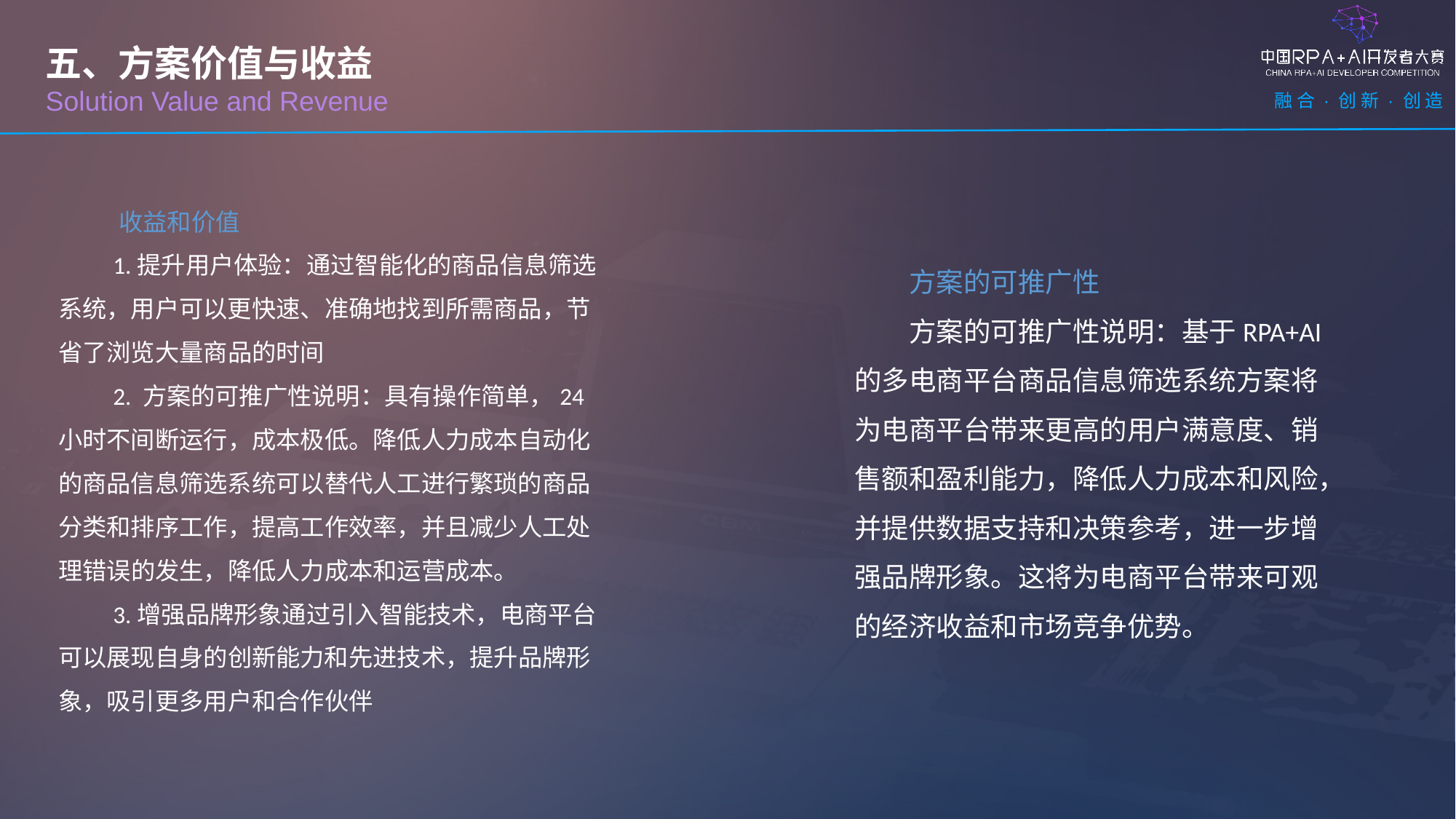

五、方案价值与收益
Solution Value and Revenue
          收益和价值
1.提升用户体验：通过智能化的商品信息筛选系统，用户可以更快速、准确地找到所需商品，节省了浏览大量商品的时间
2. 方案的可推广性说明：具有操作简单，24小时不间断运行，成本极低。降低人力成本自动化的商品信息筛选系统可以替代人工进行繁琐的商品分类和排序工作，提高工作效率，并且减少人工处理错误的发生，降低人力成本和运营成本。
3.增强品牌形象通过引入智能技术，电商平台可以展现自身的创新能力和先进技术，提升品牌形象，吸引更多用户和合作伙伴

方案的可推广性
方案的可推广性说明：基于RPA+AI的多电商平台商品信息筛选系统方案将为电商平台带来更高的用户满意度、销售额和盈利能力，降低人力成本和风险，并提供数据支持和决策参考，进一步增强品牌形象。这将为电商平台带来可观的经济收益和市场竞争优势。